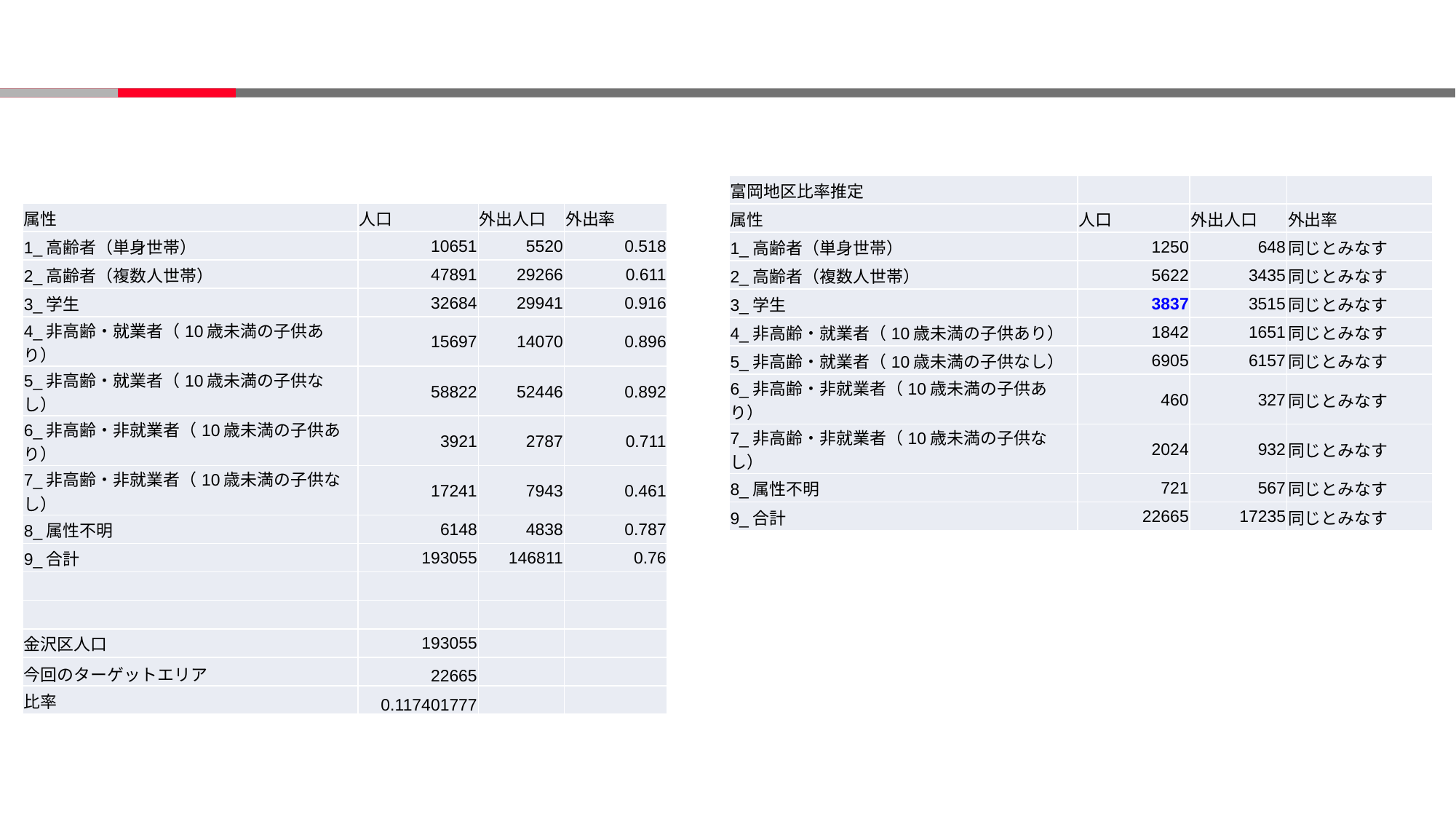

| 富岡地区比率推定 |  |  |  |
| --- | --- | --- | --- |
| 属性 | 人口 | 外出人口 | 外出率 |
| 1\_高齢者（単身世帯） | 1250 | 648 | 同じとみなす |
| 2\_高齢者（複数人世帯） | 5622 | 3435 | 同じとみなす |
| 3\_学生 | 3837 | 3515 | 同じとみなす |
| 4\_非高齢・就業者（10歳未満の子供あり） | 1842 | 1651 | 同じとみなす |
| 5\_非高齢・就業者（10歳未満の子供なし） | 6905 | 6157 | 同じとみなす |
| 6\_非高齢・非就業者（10歳未満の子供あり） | 460 | 327 | 同じとみなす |
| 7\_非高齢・非就業者（10歳未満の子供なし） | 2024 | 932 | 同じとみなす |
| 8\_属性不明 | 721 | 567 | 同じとみなす |
| 9\_合計 | 22665 | 17235 | 同じとみなす |
| 属性 | 人口 | 外出人口 | 外出率 |
| --- | --- | --- | --- |
| 1\_高齢者（単身世帯） | 10651 | 5520 | 0.518 |
| 2\_高齢者（複数人世帯） | 47891 | 29266 | 0.611 |
| 3\_学生 | 32684 | 29941 | 0.916 |
| 4\_非高齢・就業者（10歳未満の子供あり） | 15697 | 14070 | 0.896 |
| 5\_非高齢・就業者（10歳未満の子供なし） | 58822 | 52446 | 0.892 |
| 6\_非高齢・非就業者（10歳未満の子供あり） | 3921 | 2787 | 0.711 |
| 7\_非高齢・非就業者（10歳未満の子供なし） | 17241 | 7943 | 0.461 |
| 8\_属性不明 | 6148 | 4838 | 0.787 |
| 9\_合計 | 193055 | 146811 | 0.76 |
|  |  |  |  |
|  |  |  |  |
| 金沢区人口 | 193055 |  |  |
| 今回のターゲットエリア | 22665 |  |  |
| 比率 | 0.117401777 |  |  |